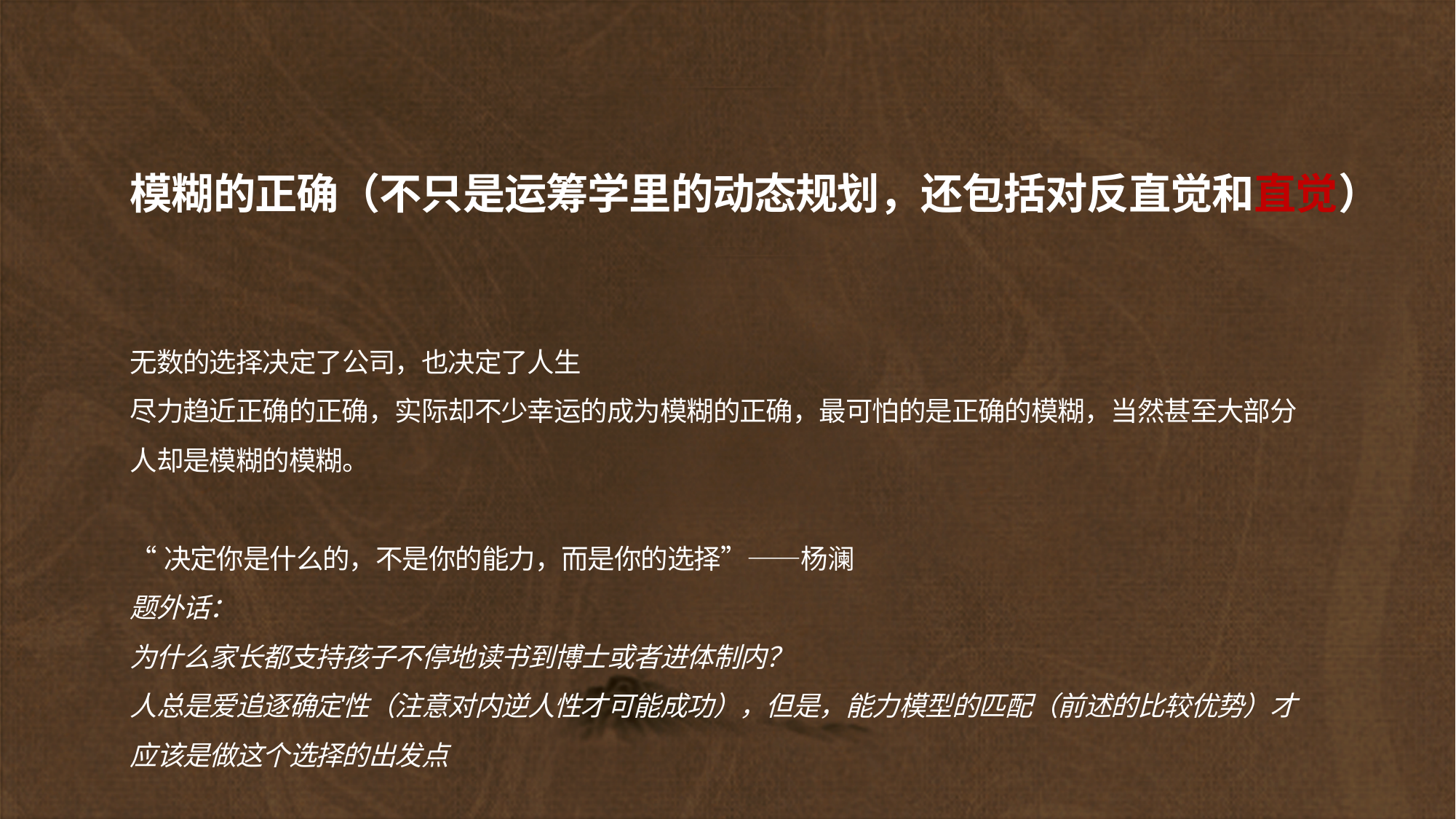

# 模糊的正确（不只是运筹学里的动态规划，还包括对反直觉和直觉）
无数的选择决定了公司，也决定了人生
尽力趋近正确的正确，实际却不少幸运的成为模糊的正确，最可怕的是正确的模糊，当然甚至大部分人却是模糊的模糊。

“决定你是什么的，不是你的能力，而是你的选择”——杨澜
题外话：
为什么家长都支持孩子不停地读书到博士或者进体制内？
人总是爱追逐确定性（注意对内逆人性才可能成功），但是，能力模型的匹配（前述的比较优势）才应该是做这个选择的出发点